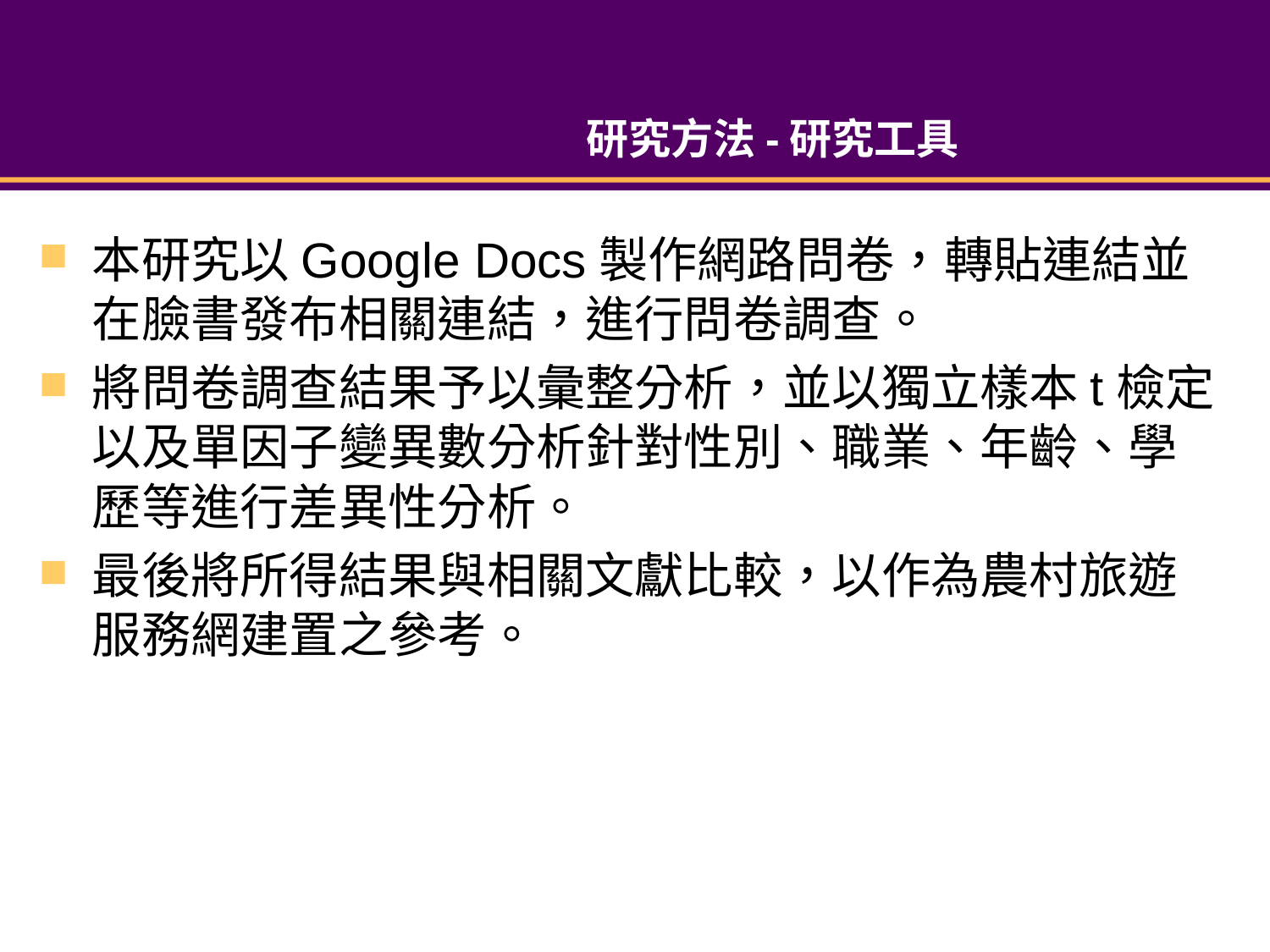

# 研究方法-研究工具
本研究以Google Docs製作網路問卷，轉貼連結並在臉書發布相關連結，進行問卷調查。
將問卷調查結果予以彙整分析，並以獨立樣本t檢定以及單因子變異數分析針對性別、職業、年齡、學歷等進行差異性分析。
最後將所得結果與相關文獻比較，以作為農村旅遊服務網建置之參考。